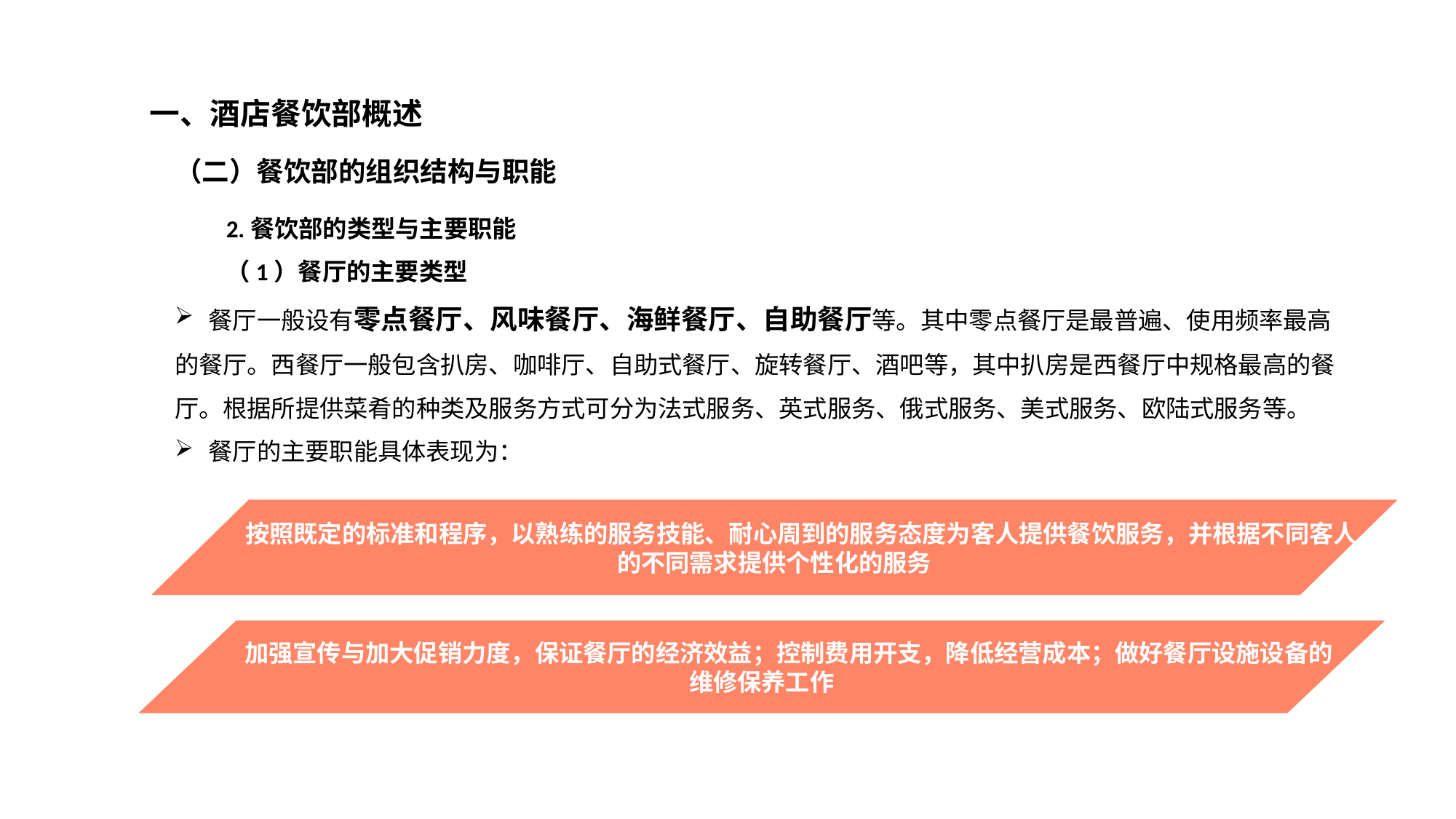

第三节    酒店餐饮部运营管理
一、酒店餐饮部概述
（二）餐饮部的组织结构与职能
2.餐饮部的类型与主要职能
（1）餐厅的主要类型
餐厅一般设有零点餐厅、风味餐厅、海鲜餐厅、自助餐厅等。其中零点餐厅是最普遍、使用频率最高
的餐厅。西餐厅一般包含扒房、咖啡厅、自助式餐厅、旋转餐厅、酒吧等，其中扒房是西餐厅中规格最高的餐厅。根据所提供菜肴的种类及服务方式可分为法式服务、英式服务、俄式服务、美式服务、欧陆式服务等。
餐厅的主要职能具体表现为：
         按照既定的标准和程序，以熟练的服务技能、耐心周到的服务态度为客人提供餐饮服务，并根据不同客人
的不同需求提供个性化的服务
         加强宣传与加大促销力度，保证餐厅的经济效益；控制费用开支，降低经营成本；做好餐厅设施设备的
维修保养工作